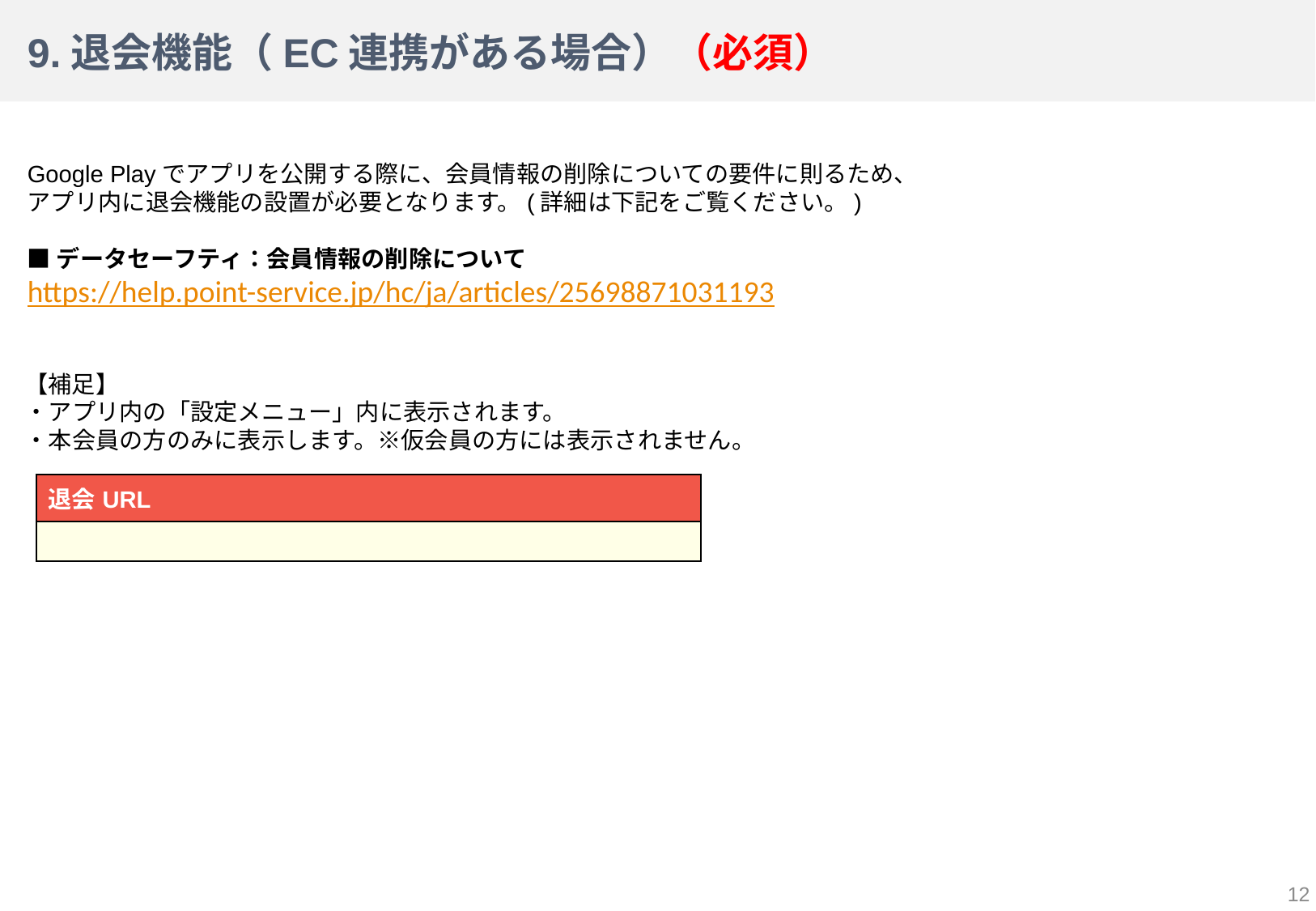

# 9.退会機能（EC連携がある場合）（必須）
Google Playでアプリを公開する際に、会員情報の削除についての要件に則るため、
アプリ内に退会機能の設置が必要となります。(詳細は下記をご覧ください。)

■データセーフティ：会員情報の削除について
https://help.point-service.jp/hc/ja/articles/25698871031193
| 退会URL |
| --- |
|  |
12